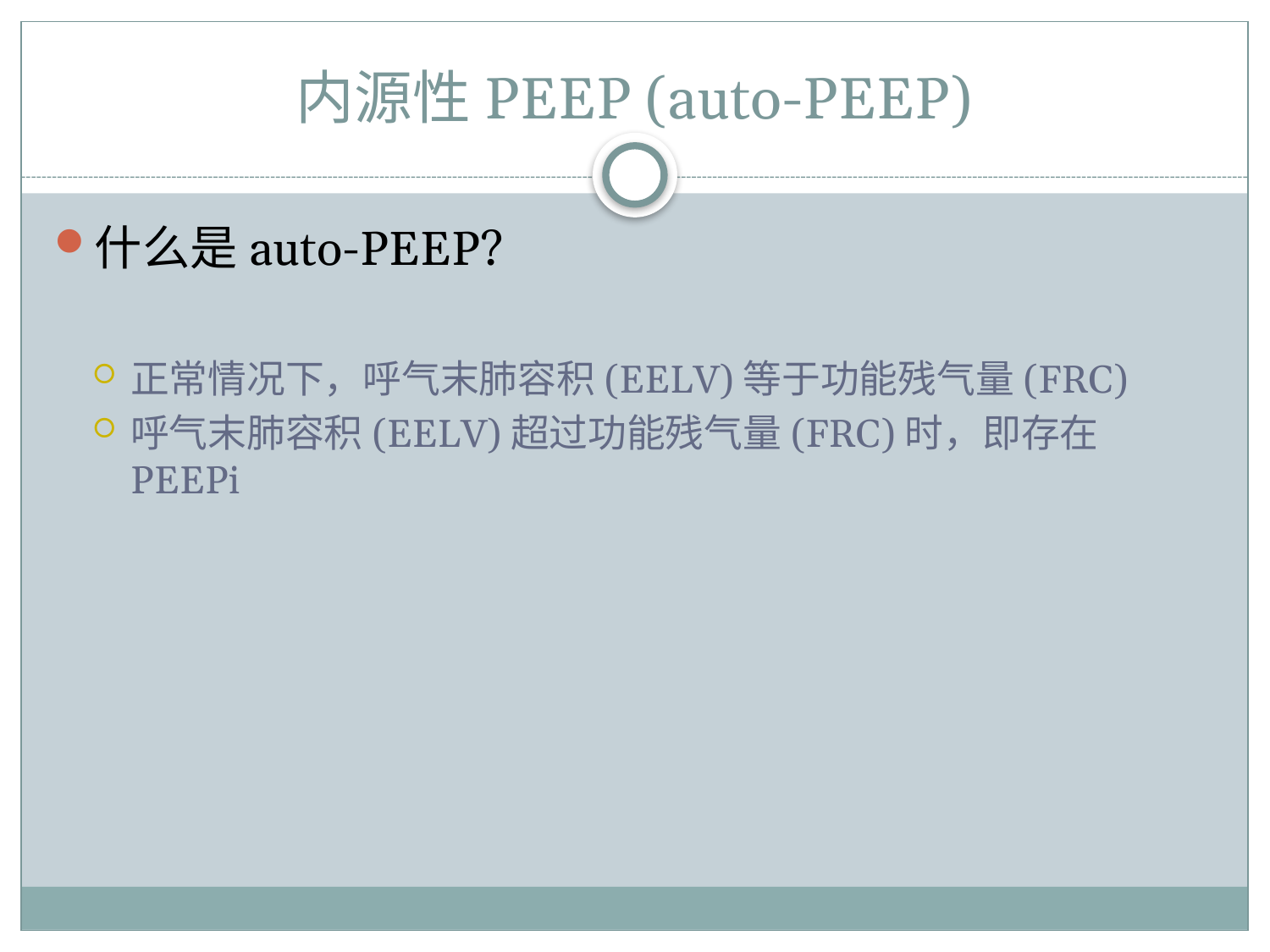

# 内源性PEEP (auto-PEEP)
什么是auto-PEEP?

正常情况下，呼气末肺容积(EELV)等于功能残气量(FRC)
呼气末肺容积(EELV)超过功能残气量(FRC)时，即存在PEEPi